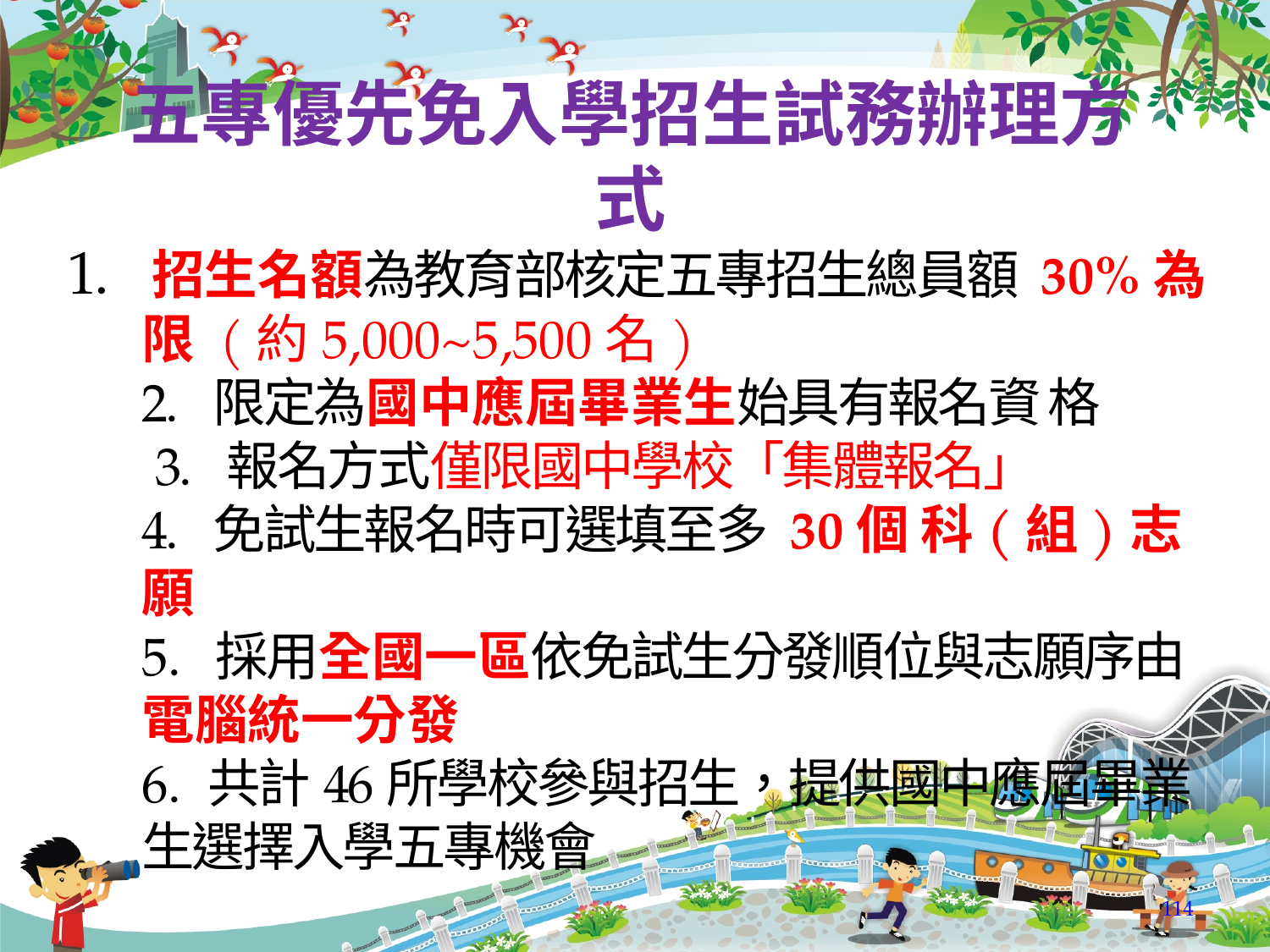

# 五專優先免入學招生試務辦理方式
1.  招生名額為教育部核定五專招生總員額 30%為限 (約5,000~5,500名)
2.  限定為國中應屆畢業生始具有報名資 格
        3.  報名方式僅限國中學校「集體報名」
4.  免試生報名時可選填至多 30個 科(組)志願
5.  採用全國一區依免試生分發順位與志願序由電腦統一分發
6. 共計46所學校參與招生，提供國中應屆畢業生選擇入學五專機會

114